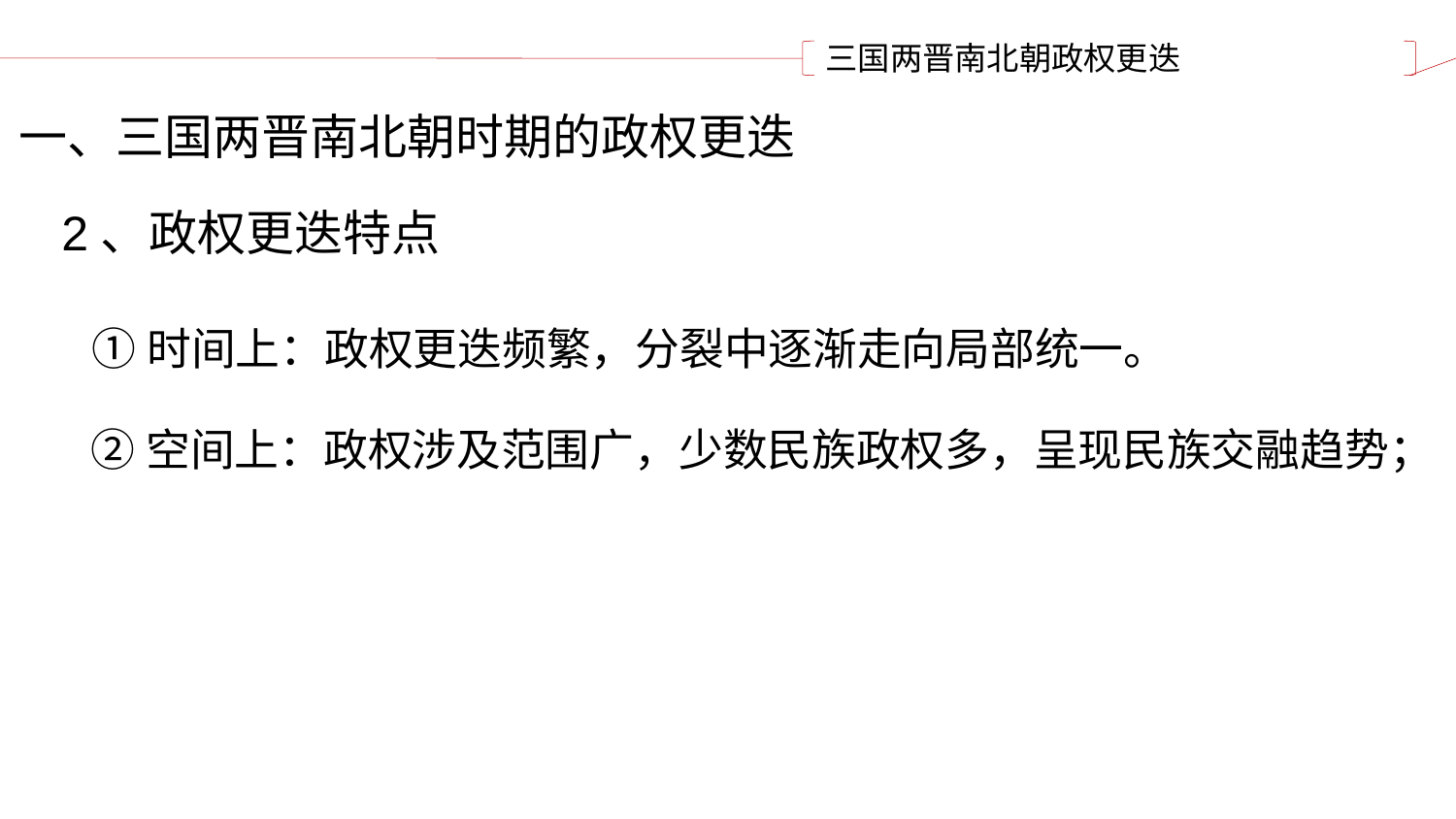

三国两晋南北朝政权更迭

一、三国两晋南北朝时期的政权更迭
2、政权更迭特点
①时间上：政权更迭频繁，分裂中逐渐走向局部统一。
②空间上：政权涉及范围广，少数民族政权多，呈现民族交融趋势；